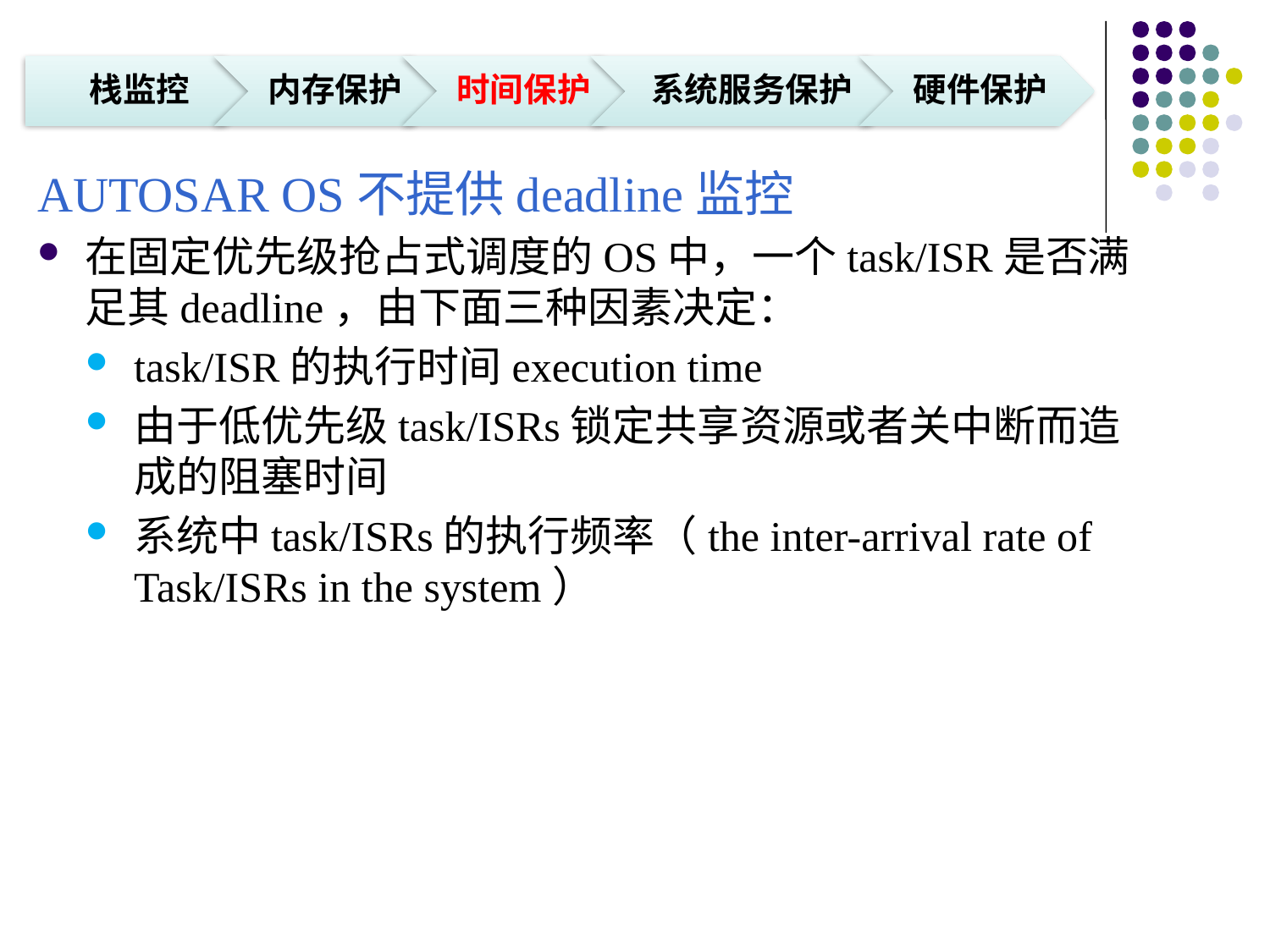

栈监控
内存保护
时间保护
系统服务保护
硬件保护
AUTOSAR OS不提供deadline监控
在固定优先级抢占式调度的OS中，一个task/ISR是否满足其deadline，由下面三种因素决定：
task/ISR的执行时间execution time
由于低优先级task/ISRs锁定共享资源或者关中断而造成的阻塞时间
系统中task/ISRs的执行频率（the inter-arrival rate of Task/ISRs in the system）